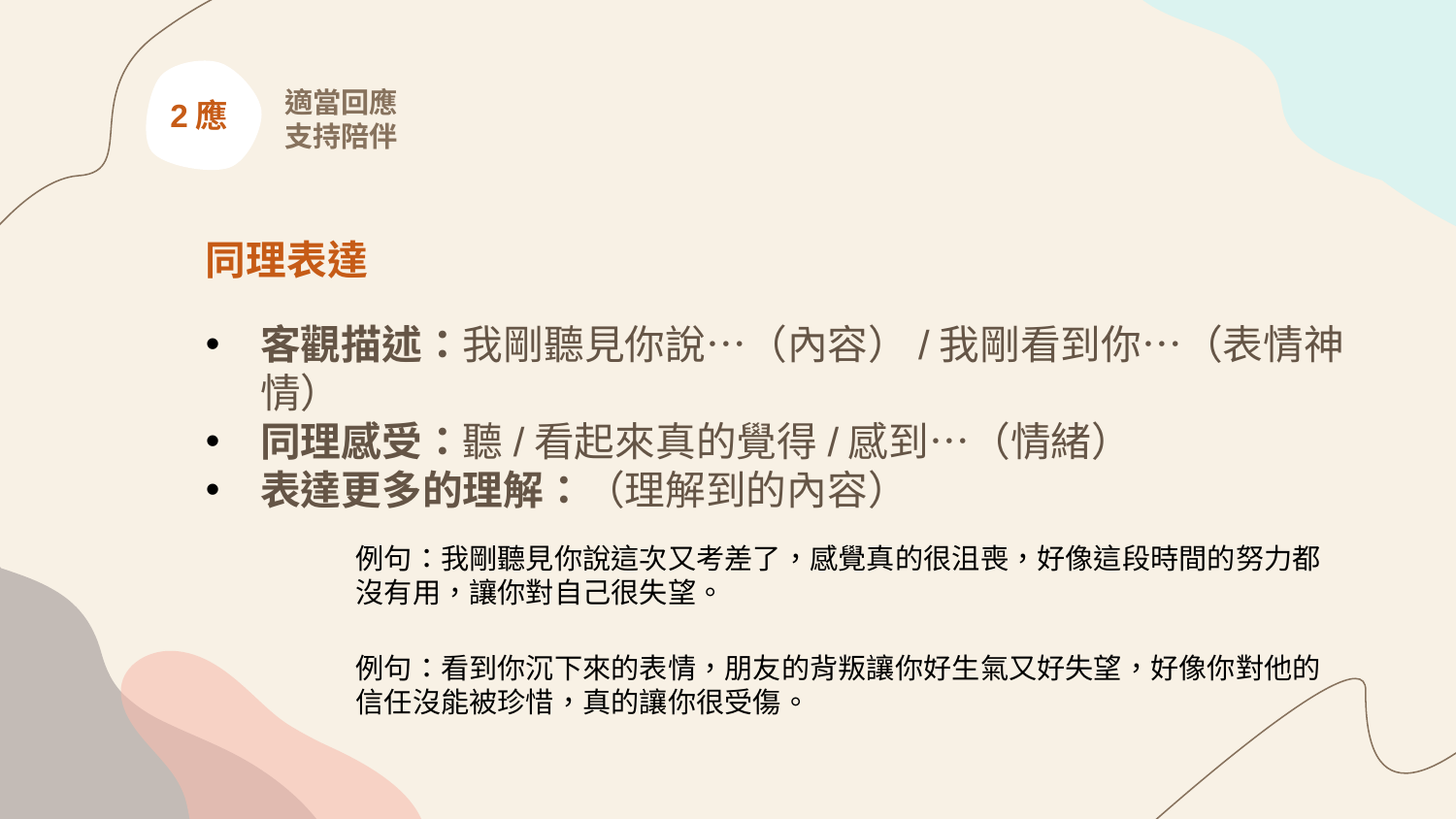

2應
適當回應
支持陪伴
同理表達

客觀描述：我剛聽見你說…（內容）/我剛看到你…（表情神情）
同理感受：聽/看起來真的覺得/感到…（情緒）
表達更多的理解：（理解到的內容）
例句：我剛聽見你說這次又考差了，感覺真的很沮喪，好像這段時間的努力都沒有用，讓你對自己很失望。
例句：看到你沉下來的表情，朋友的背叛讓你好生氣又好失望，好像你對他的信任沒能被珍惜，真的讓你很受傷。